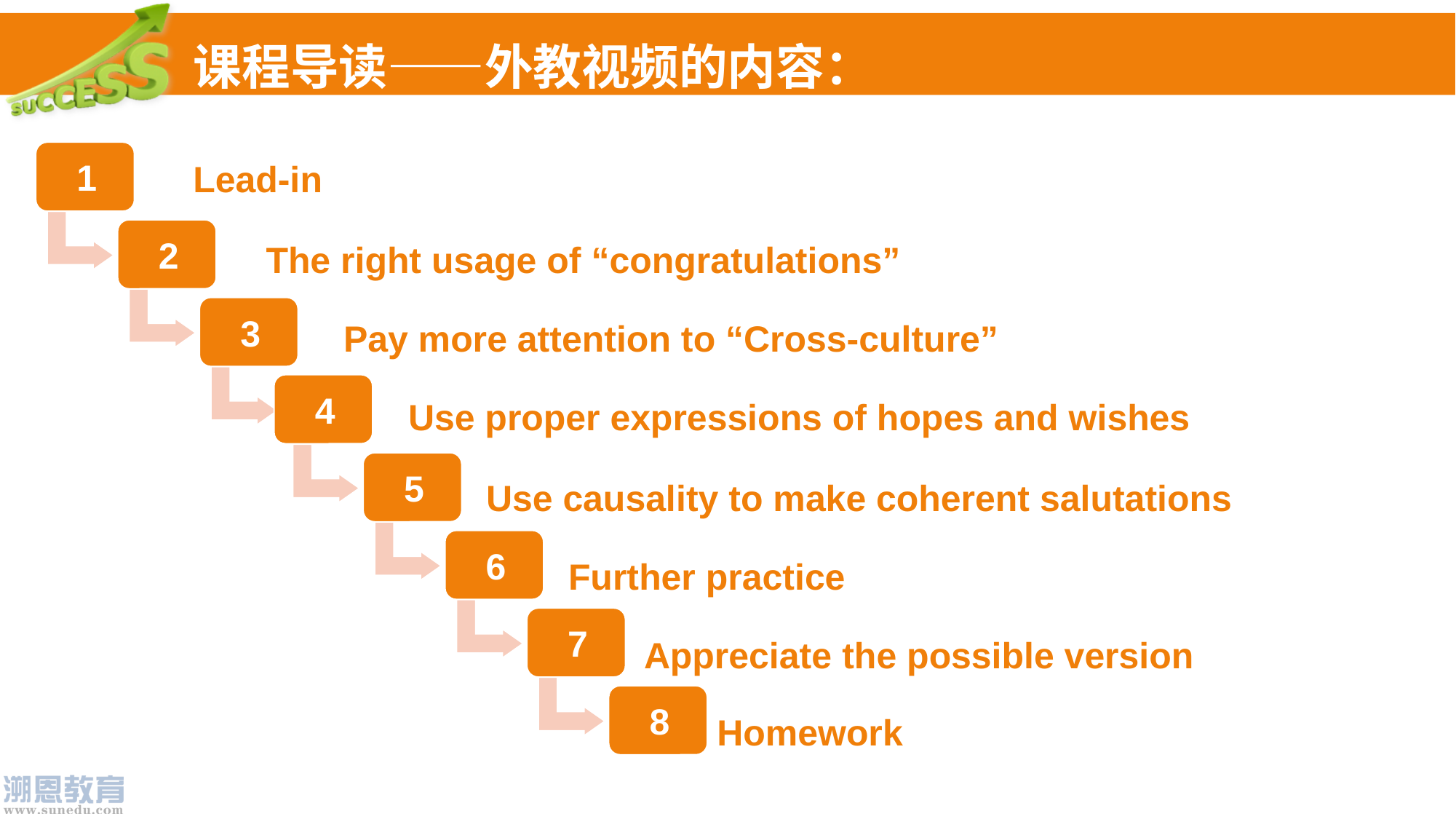

课程导读——外教视频的内容：
1

2

3

4

5

6

7

8
Lead-in
The right usage of “congratulations”
Pay more attention to “Cross-culture”
Use proper expressions of hopes and wishes
Use causality to make coherent salutations
Further practice
Appreciate the possible version
Homework
5